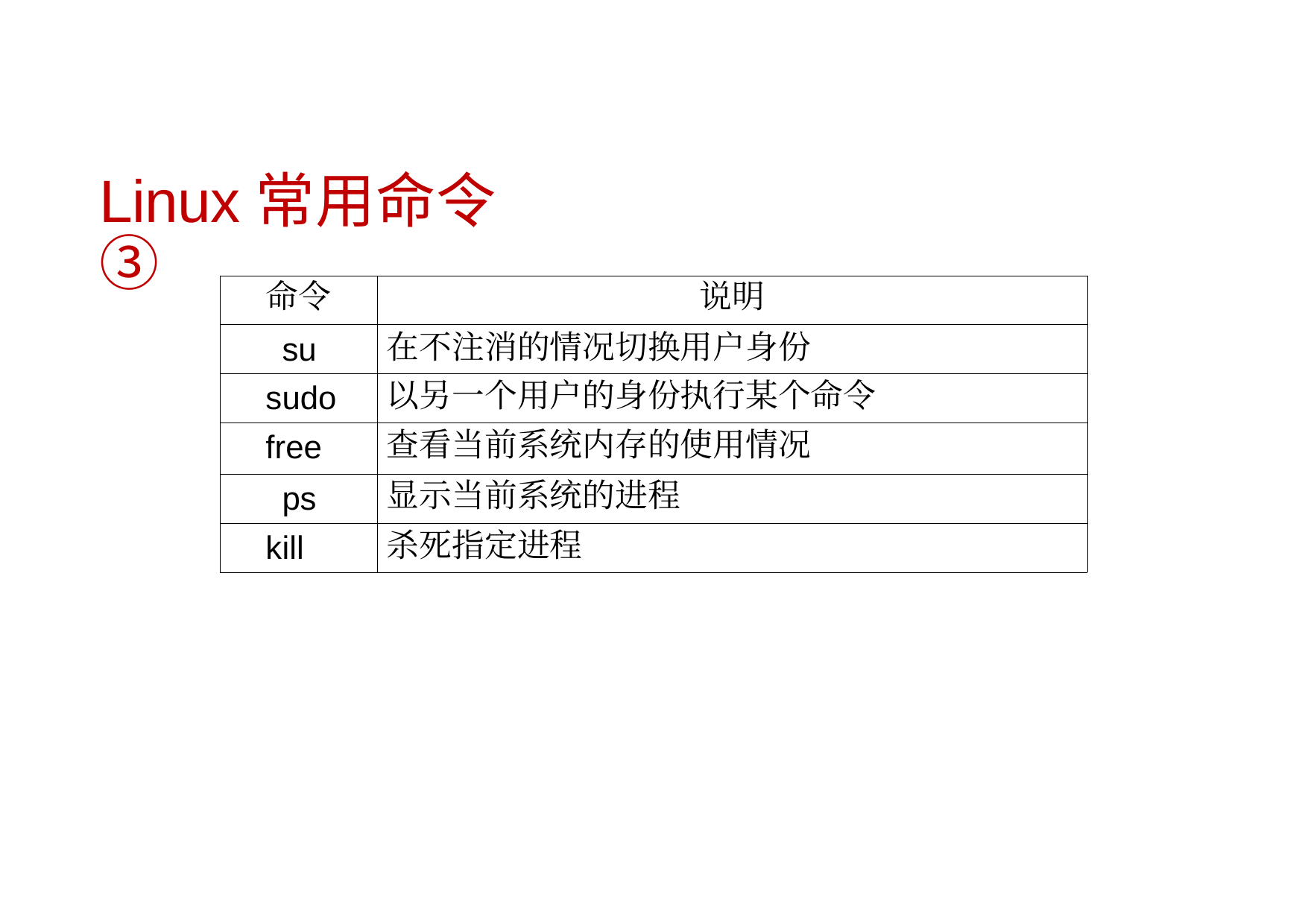

Linux常用命令③

| 命令 | 说明 |
| --- | --- |
| su | 在不注消的情况切换用户身份 |
| sudo | 以另一个用户的身份执行某个命令 |
| free | 查看当前系统内存的使用情况 |
| ps | 显示当前系统的进程 |
| kill | 杀死指定进程 |